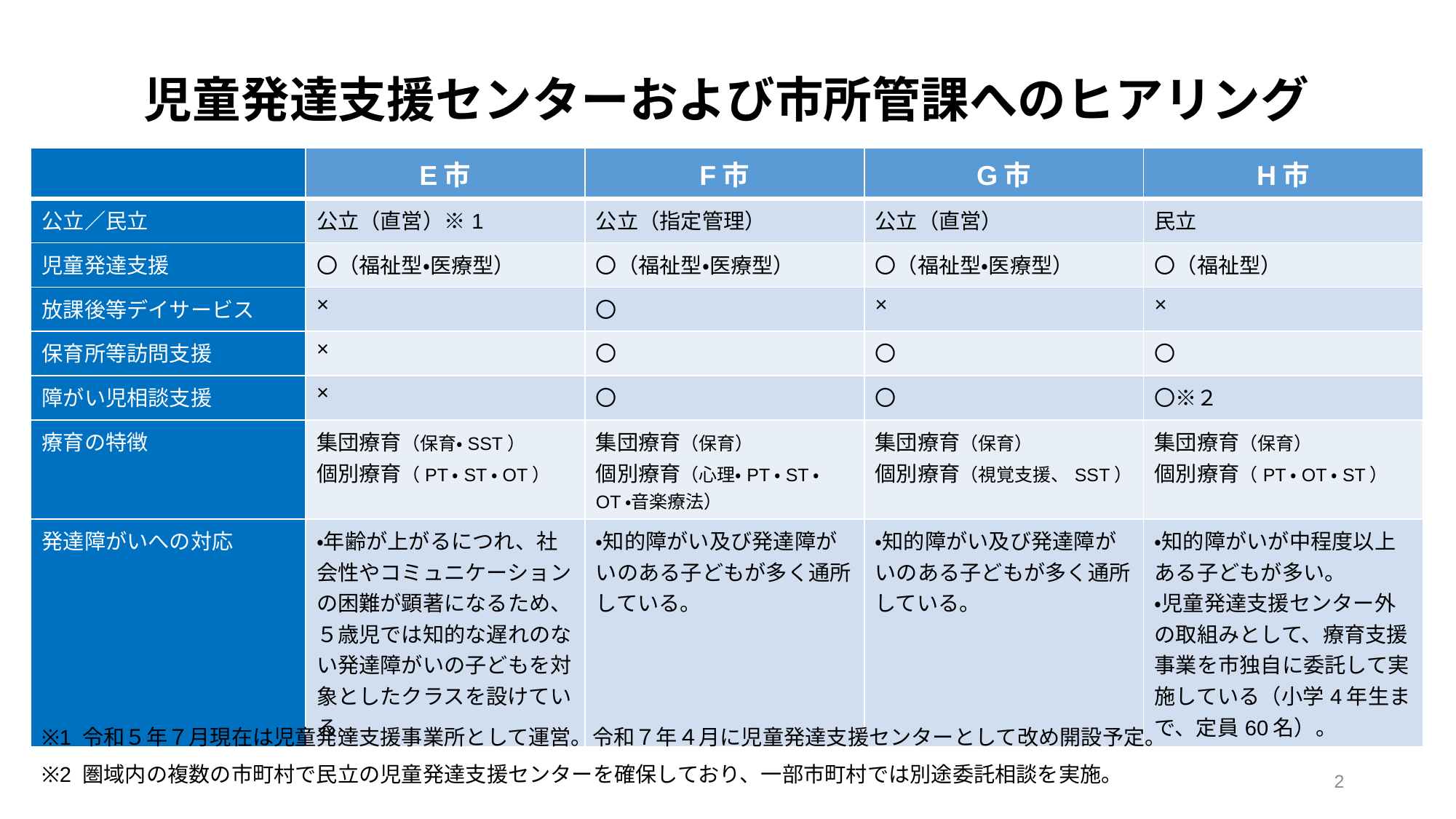

児童発達支援センターおよび市所管課へのヒアリング
|  | E市 | F市 | G市 | H市 |
| --- | --- | --- | --- | --- |
| 公立／民立 | 公立（直営）※1 | 公立（指定管理） | 公立（直営） | 民立 |
| 児童発達支援 | 〇（福祉型・医療型） | 〇（福祉型・医療型） | 〇（福祉型・医療型） | 〇（福祉型） |
| 放課後等デイサービス | × | 〇 | × | × |
| 保育所等訪問支援 | × | 〇 | 〇 | 〇 |
| 障がい児相談支援 | × | 〇 | 〇 | 〇※２ |
| 療育の特徴 | 集団療育（保育・SST） 個別療育（PT・ST・OT） | 集団療育（保育） 個別療育（心理・PT・ST・OT・音楽療法） | 集団療育（保育） 個別療育（視覚支援、SST） | 集団療育（保育） 個別療育（PT・OT・ST） |
| 発達障がいへの対応 | ・年齢が上がるにつれ、社会性やコミュニケーションの困難が顕著になるため、５歳児では知的な遅れのない発達障がいの子どもを対象としたクラスを設けている。 | ・知的障がい及び発達障がいのある子どもが多く通所している。 | ・知的障がい及び発達障がいのある子どもが多く通所している。 | ・知的障がいが中程度以上ある子どもが多い。 ・児童発達支援センター外の取組みとして、療育支援事業を市独自に委託して実施している（小学4年生まで、定員60名）。 |
※1 令和５年７月現在は児童発達支援事業所として運営。令和７年４月に児童発達支援センターとして改め開設予定。
※2 圏域内の複数の市町村で民立の児童発達支援センターを確保しており、一部市町村では別途委託相談を実施。
2